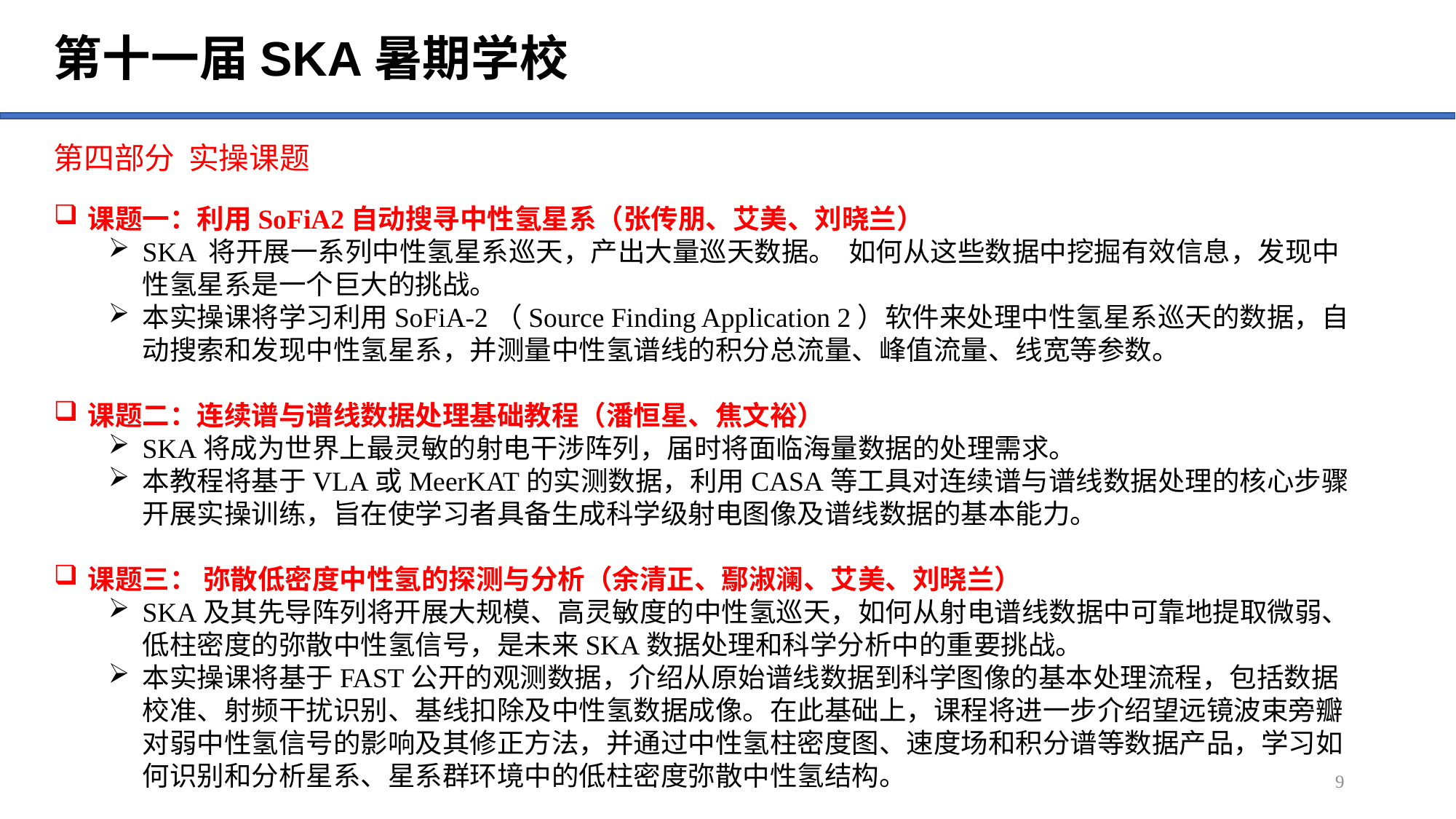

# 第十一届SKA暑期学校

第四部分  实操课题
课题一：利用SoFiA2自动搜寻中性氢星系（张传朋、艾美、刘晓兰）
SKA 将开展一系列中性氢星系巡天，产出大量巡天数据。  如何从这些数据中挖掘有效信息，发现中性氢星系是一个巨大的挑战。
本实操课将学习利用SoFiA-2（Source Finding Application 2）软件来处理中性氢星系巡天的数据，自动搜索和发现中性氢星系，并测量中性氢谱线的积分总流量、峰值流量、线宽等参数。

课题二：连续谱与谱线数据处理基础教程（潘恒星、焦文裕）
SKA将成为世界上最灵敏的射电干涉阵列，届时将面临海量数据的处理需求。
本教程将基于VLA或MeerKAT的实测数据，利用CASA等工具对连续谱与谱线数据处理的核心步骤开展实操训练，旨在使学习者具备生成科学级射电图像及谱线数据的基本能力。

课题三： 弥散低密度中性氢的探测与分析（余清正、鄢淑澜、艾美、刘晓兰）
SKA及其先导阵列将开展大规模、高灵敏度的中性氢巡天，如何从射电谱线数据中可靠地提取微弱、低柱密度的弥散中性氢信号，是未来SKA数据处理和科学分析中的重要挑战。
本实操课将基于FAST公开的观测数据，介绍从原始谱线数据到科学图像的基本处理流程，包括数据校准、射频干扰识别、基线扣除及中性氢数据成像。在此基础上，课程将进一步介绍望远镜波束旁瓣对弱中性氢信号的影响及其修正方法，并通过中性氢柱密度图、速度场和积分谱等数据产品，学习如何识别和分析星系、星系群环境中的低柱密度弥散中性氢结构。
9